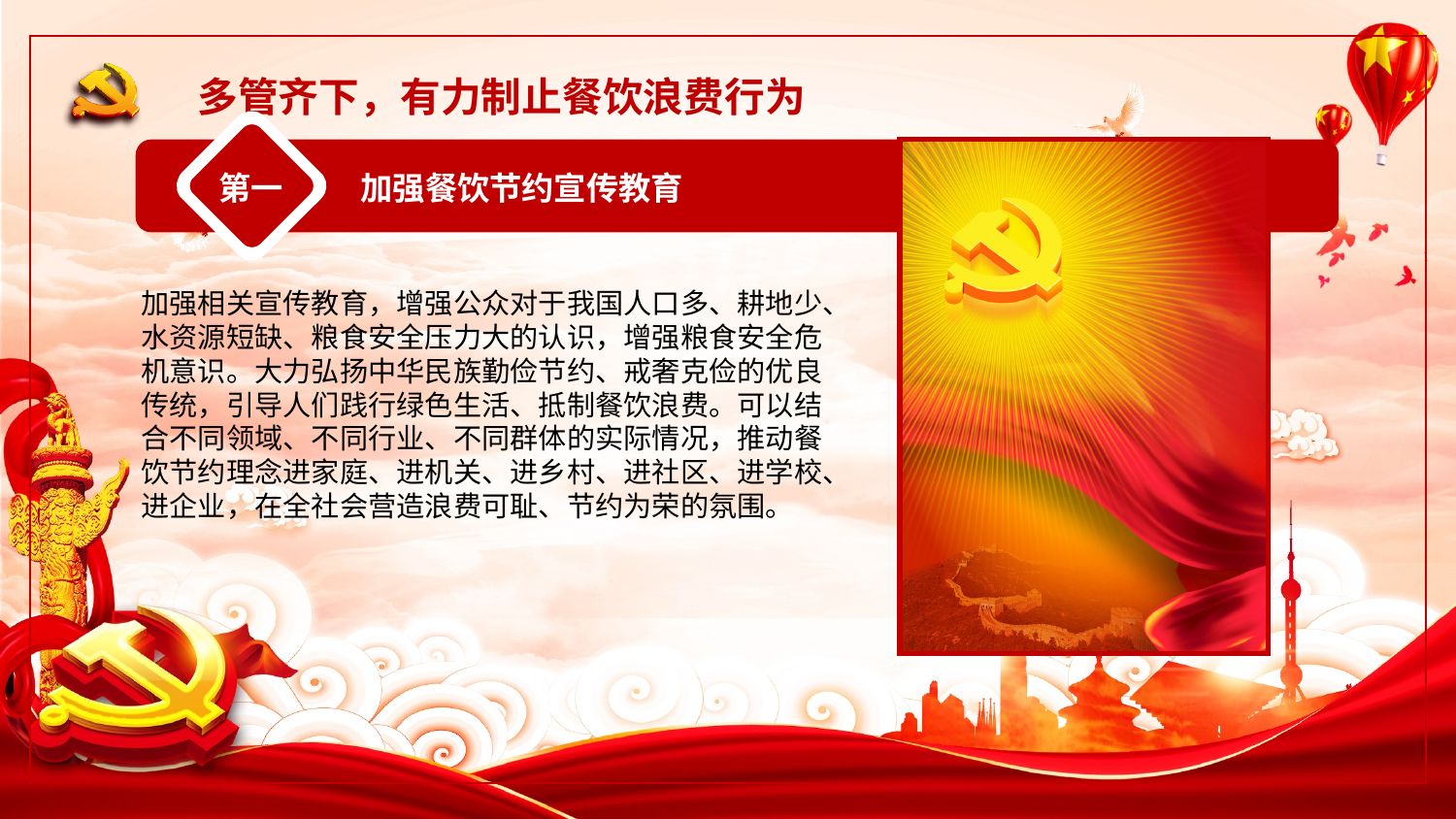

多管齐下，有力制止餐饮浪费行为

第一
加强餐饮节约宣传教育

加强相关宣传教育，增强公众对于我国人口多、耕地少、水资源短缺、粮食安全压力大的认识，增强粮食安全危机意识。大力弘扬中华民族勤俭节约、戒奢克俭的优良传统，引导人们践行绿色生活、抵制餐饮浪费。可以结合不同领域、不同行业、不同群体的实际情况，推动餐饮节约理念进家庭、进机关、进乡村、进社区、进学校、进企业，在全社会营造浪费可耻、节约为荣的氛围。